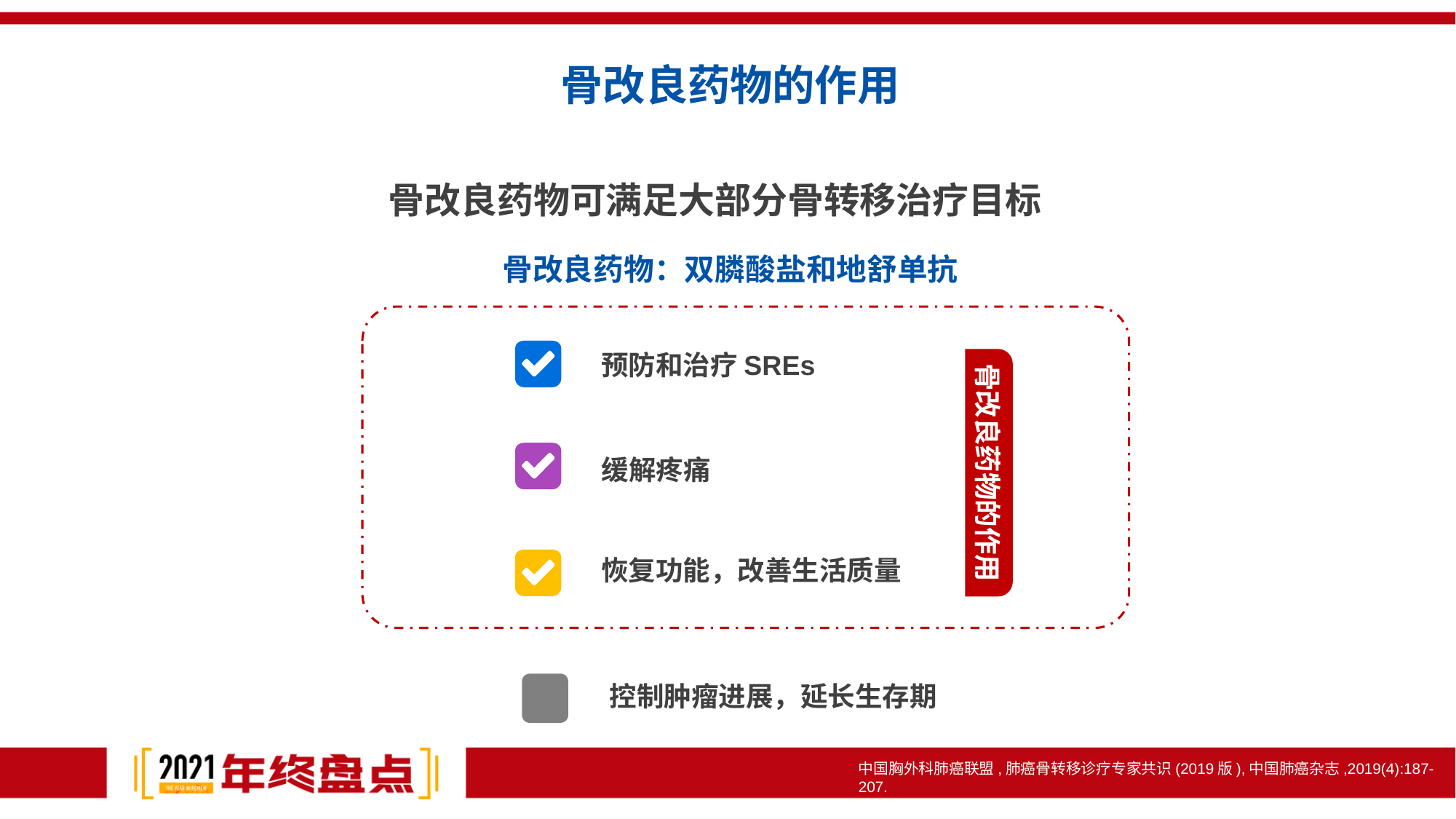

# 骨改良药物的作用
  骨改良药物可满足大部分骨转移治疗目标
骨改良药物：双膦酸盐和地舒单抗

预防和治疗SREs

缓解疼痛

骨改良药物的作用
恢复功能，改善生活质量

控制肿瘤进展，延长生存期
中国胸外科肺癌联盟,肺癌骨转移诊疗专家共识(2019版),中国肺癌杂志,2019(4):187-207.